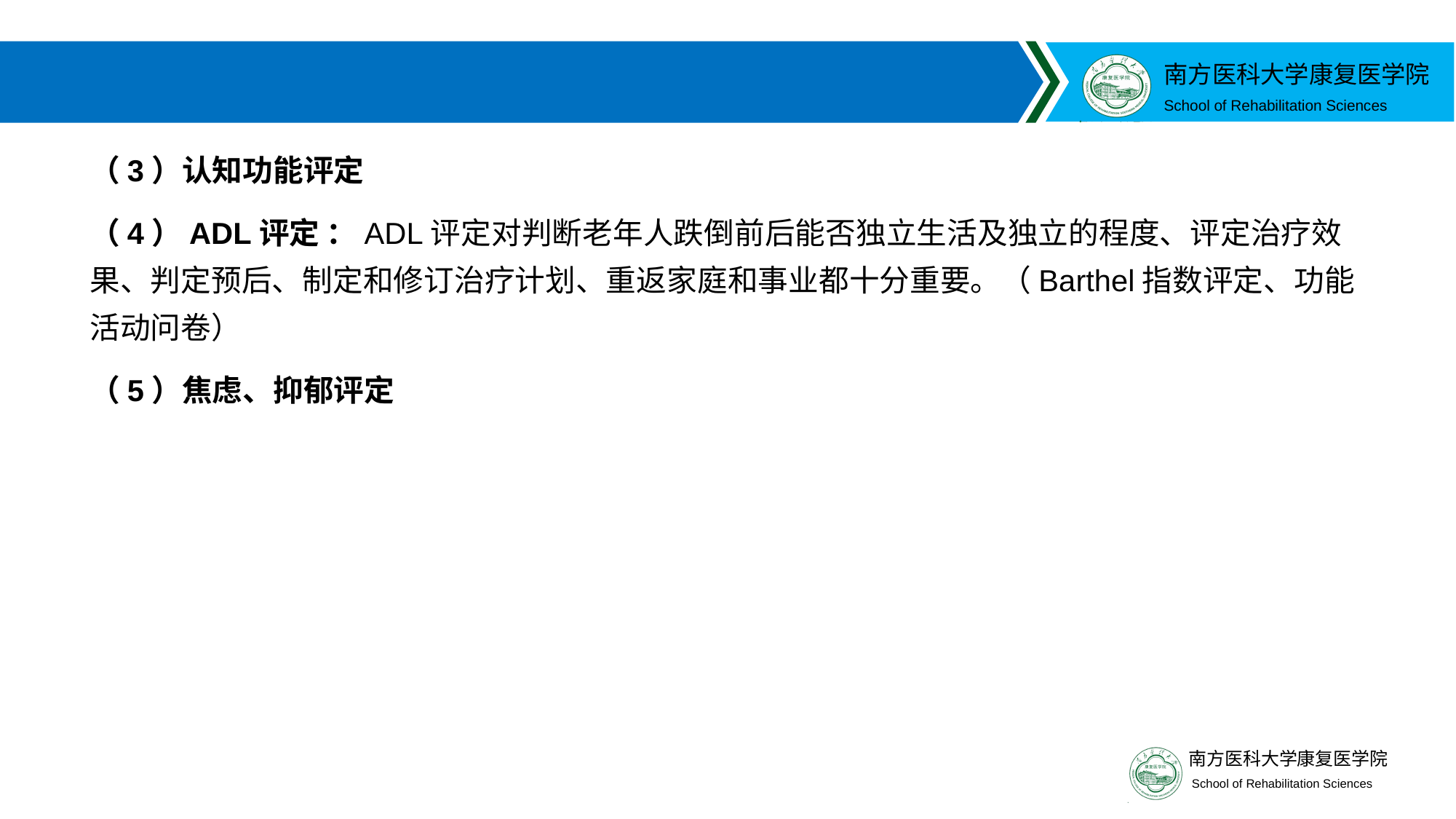

#
（3）认知功能评定
（4）ADL评定 ：ADL评定对判断老年人跌倒前后能否独立生活及独立的程度、评定治疗效果、判定预后、制定和修订治疗计划、重返家庭和事业都十分重要。（Barthel指数评定、功能活动问卷）
（5）焦虑、抑郁评定